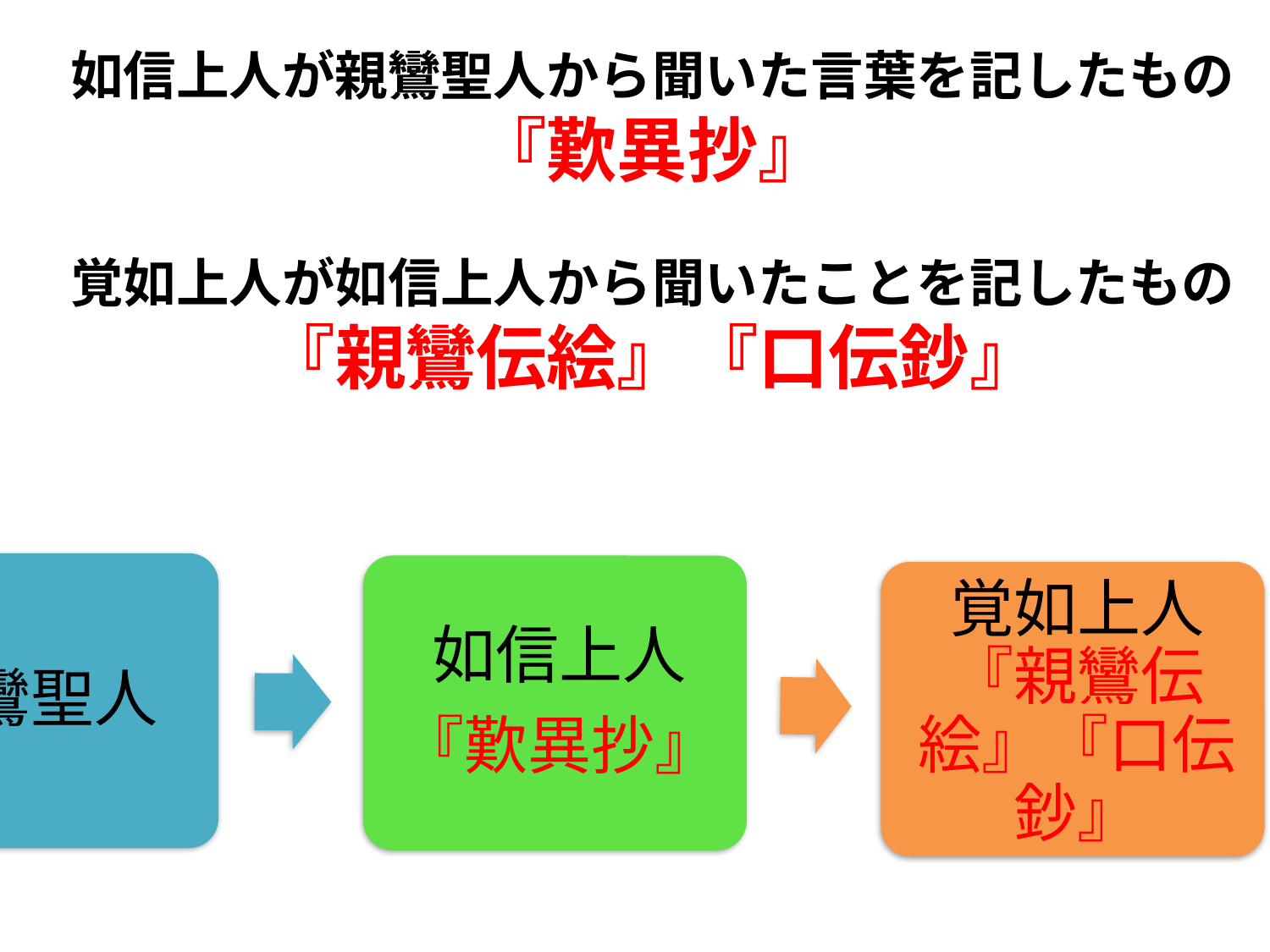

如信上人が親鸞聖人から聞いた言葉を記したもの
『歎異抄』

覚如上人が如信上人から聞いたことを記したもの
『親鸞伝絵』『口伝鈔』
親鸞聖人

如信上人
『歎異抄』

覚如上人
『親鸞伝絵』『口伝鈔』